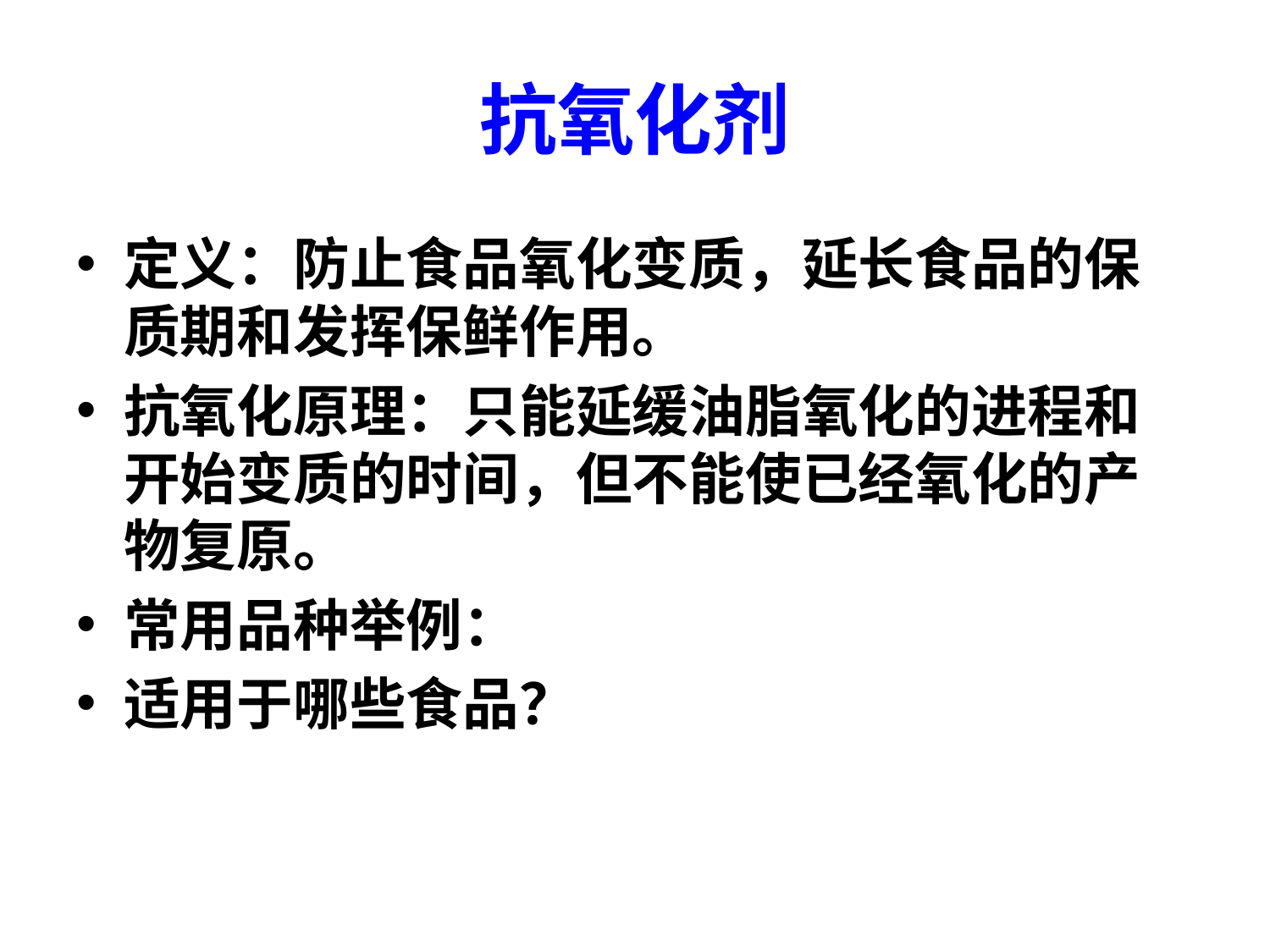

# 抗氧化剂
定义：防止食品氧化变质，延长食品的保质期和发挥保鲜作用。
抗氧化原理：只能延缓油脂氧化的进程和开始变质的时间，但不能使已经氧化的产物复原。
常用品种举例：
适用于哪些食品？